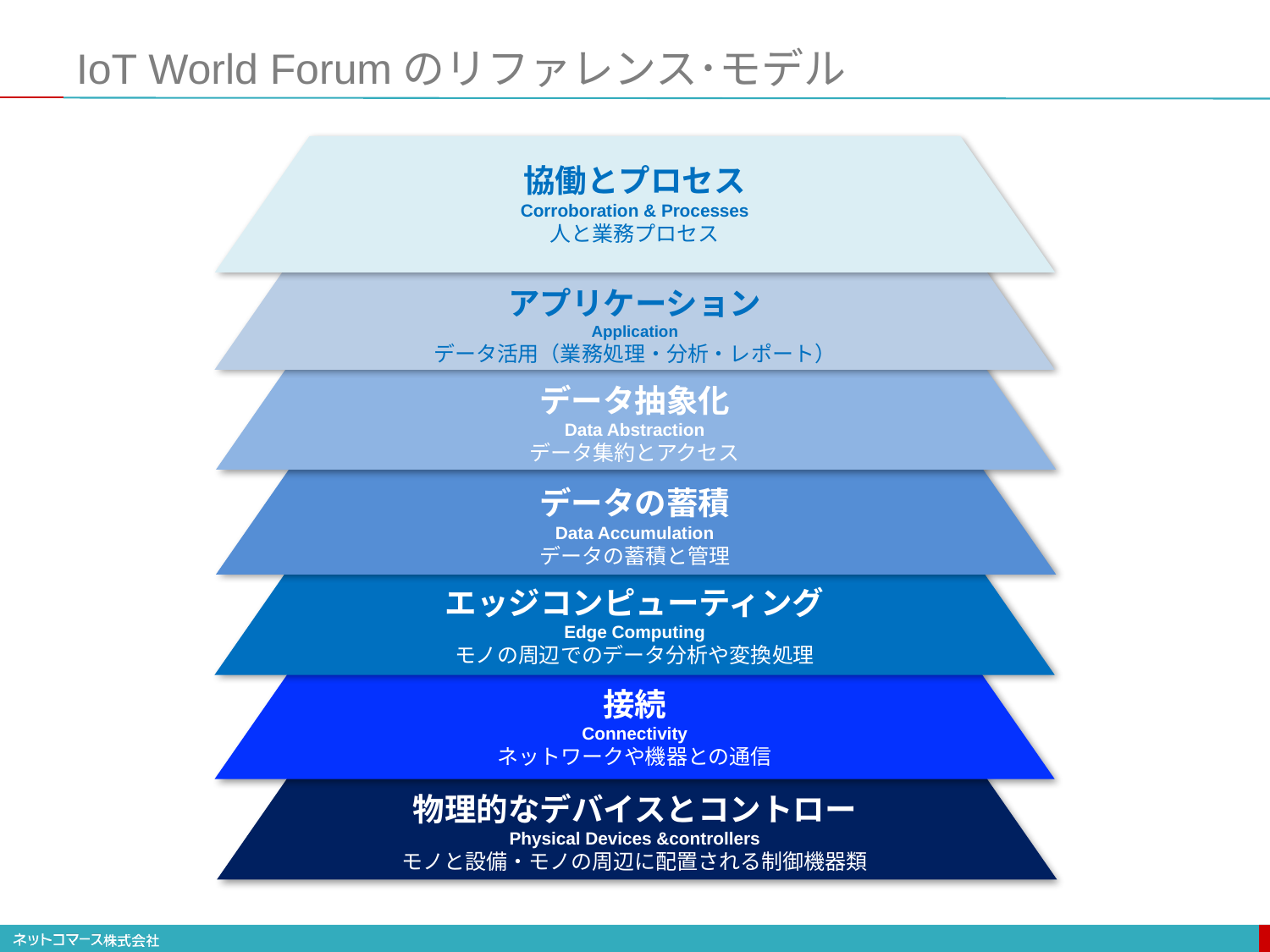

# IoT World Forumのリファレンス･モデル

協働とプロセス
Corroboration & Processes
人と業務プロセス

アプリケーション
Application
データ活用（業務処理・分析・レポート）

データ抽象化
Data Abstraction
データ集約とアクセス

データの蓄積
Data Accumulation
データの蓄積と管理

エッジコンピューティング
Edge Computing
モノの周辺でのデータ分析や変換処理

接続
Connectivity
ネットワークや機器との通信

物理的なデバイスとコントロー
Physical Devices &controllers
モノと設備・モノの周辺に配置される制御機器類
27